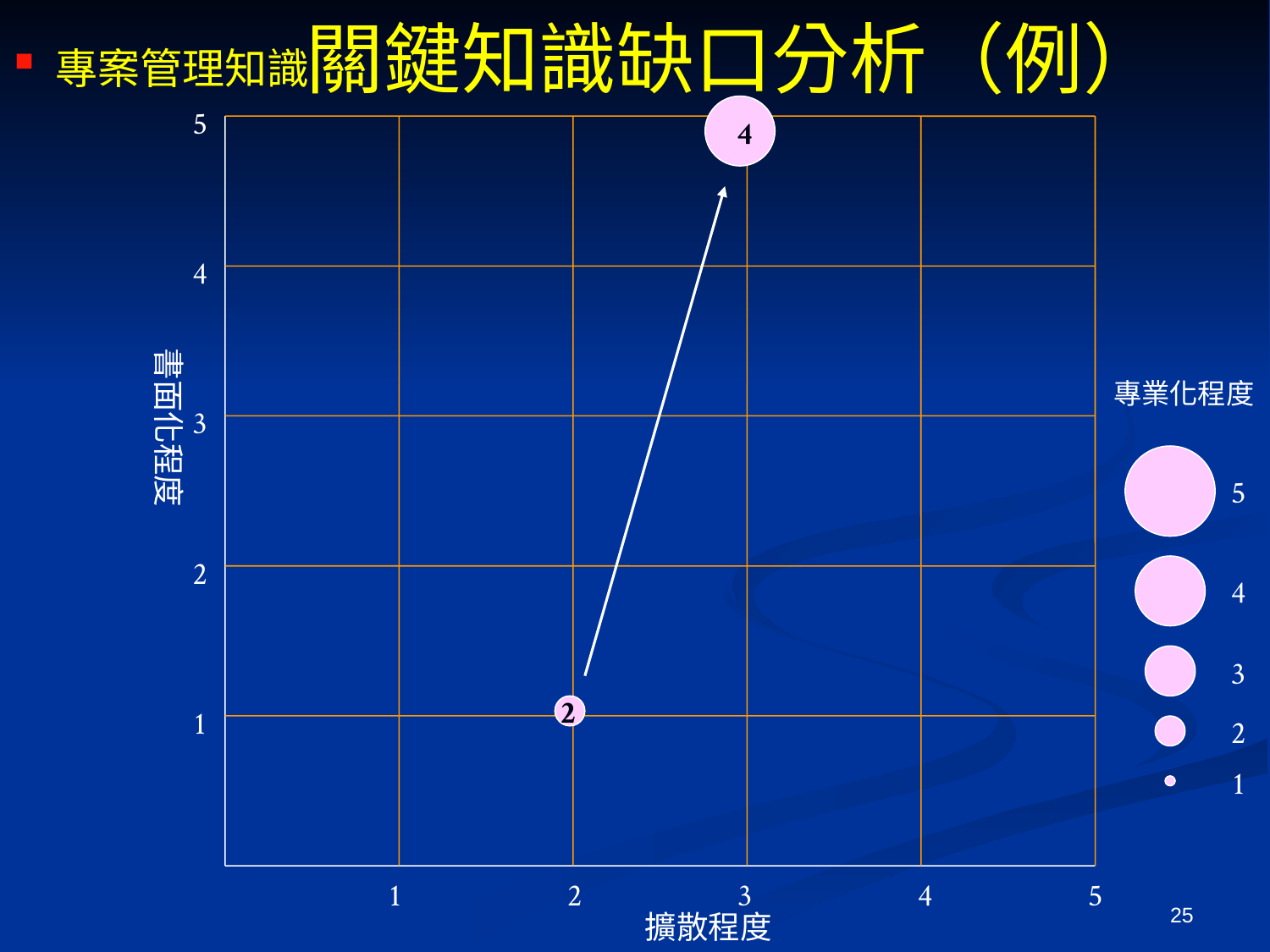

# 關鍵知識缺口分析（例）
 專案管理知識

5

4

4

書面化程度
專業化程度
3

5
2

4

3
2
1

2

1

25
1
2
3
4
5
擴散程度